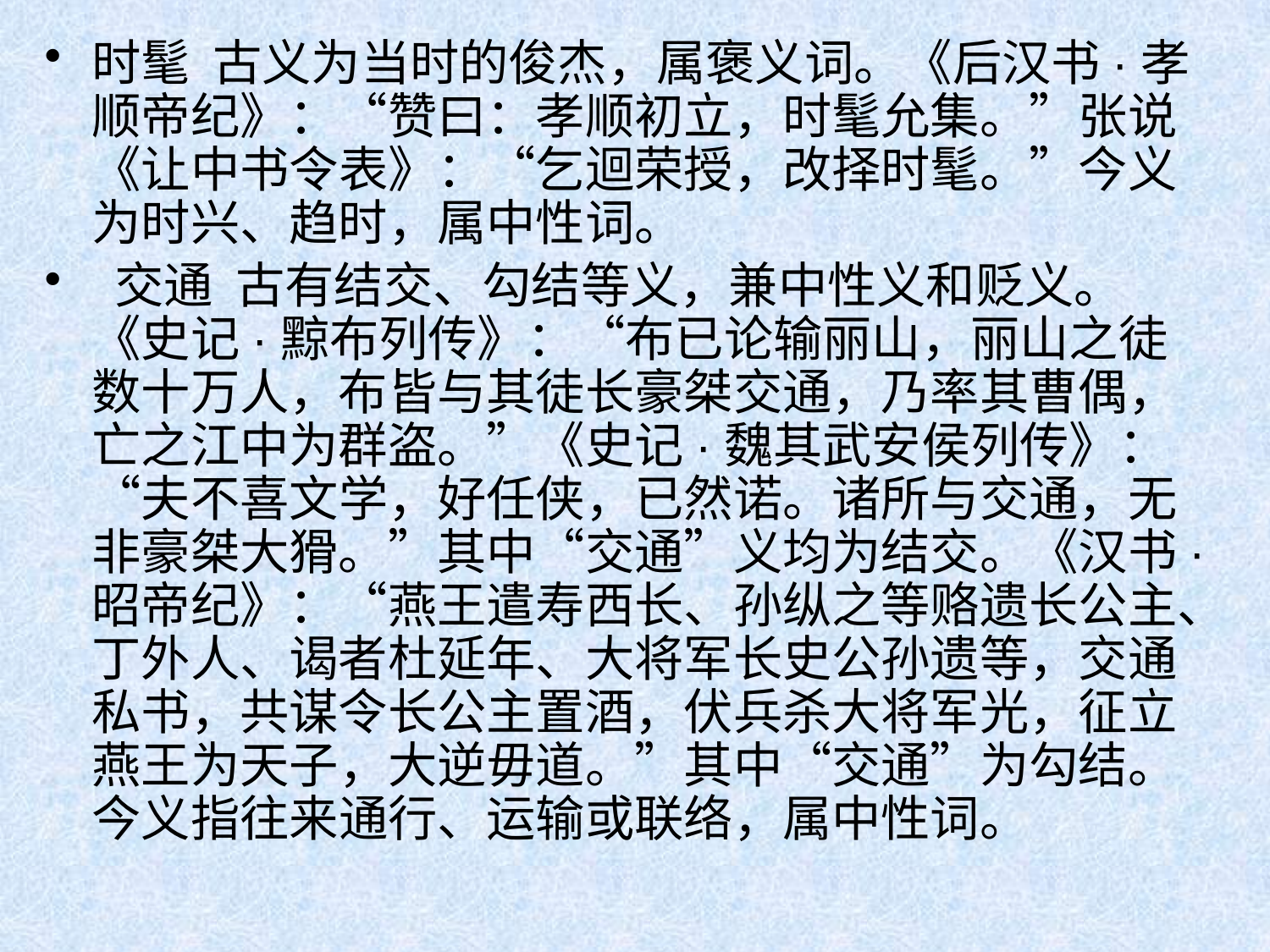

时髦  古义为当时的俊杰，属褒义词。《后汉书·孝顺帝纪》：“赞曰：孝顺初立，时髦允集。”张说《让中书令表》：“乞迴荣授，改择时髦。”今义为时兴、趋时，属中性词。
 交通  古有结交、勾结等义，兼中性义和贬义。《史记·黥布列传》：“布已论输丽山，丽山之徒数十万人，布皆与其徒长豪桀交通，乃率其曹偶，亡之江中为群盗。”《史记·魏其武安侯列传》：“夫不喜文学，好任侠，已然诺。诸所与交通，无非豪桀大猾。”其中“交通”义均为结交。《汉书·昭帝纪》：“燕王遣寿西长、孙纵之等赂遗长公主、丁外人、谒者杜延年、大将军长史公孙遗等，交通私书，共谋令长公主置酒，伏兵杀大将军光，征立燕王为天子，大逆毋道。”其中“交通”为勾结。今义指往来通行、运输或联络，属中性词。